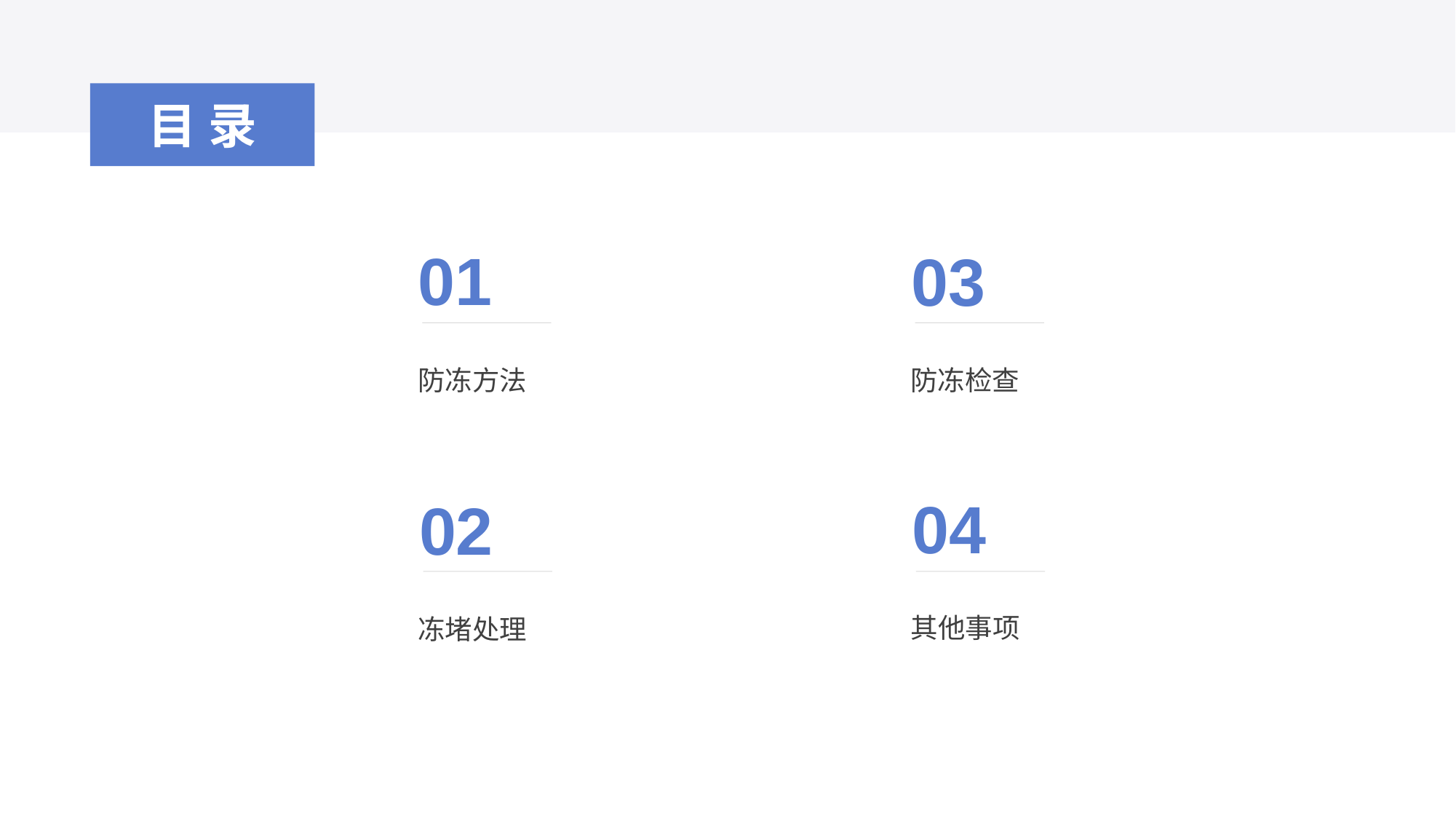

目录
01
03
防冻方法
防冻检查
04
02
其他事项
冻堵处理